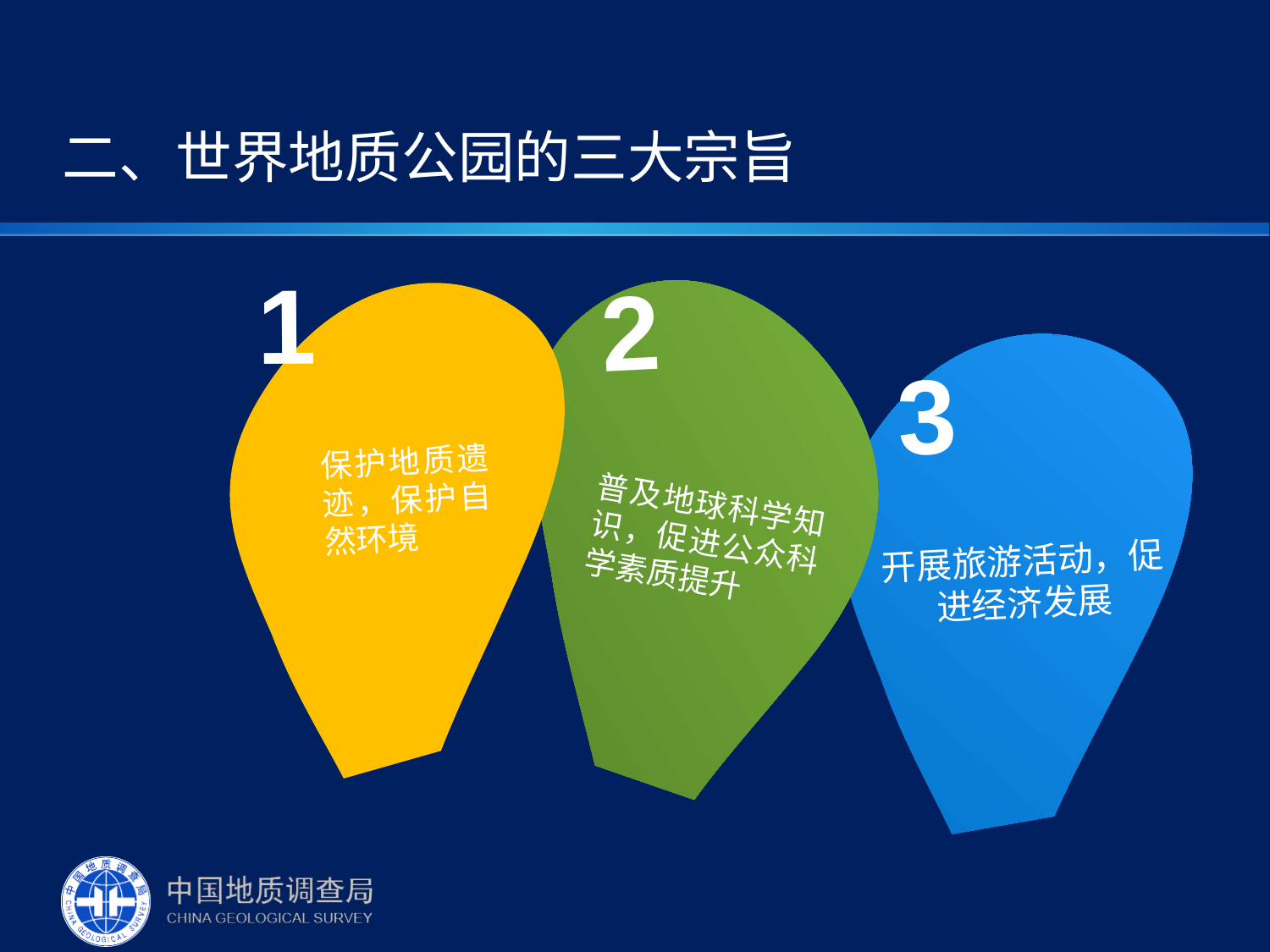

二、世界地质公园的三大宗旨
1
2

3

保护地质遗迹，保护自然环境
普及地球科学知识，促进公众科学素质提升
开展旅游活动，促进经济发展